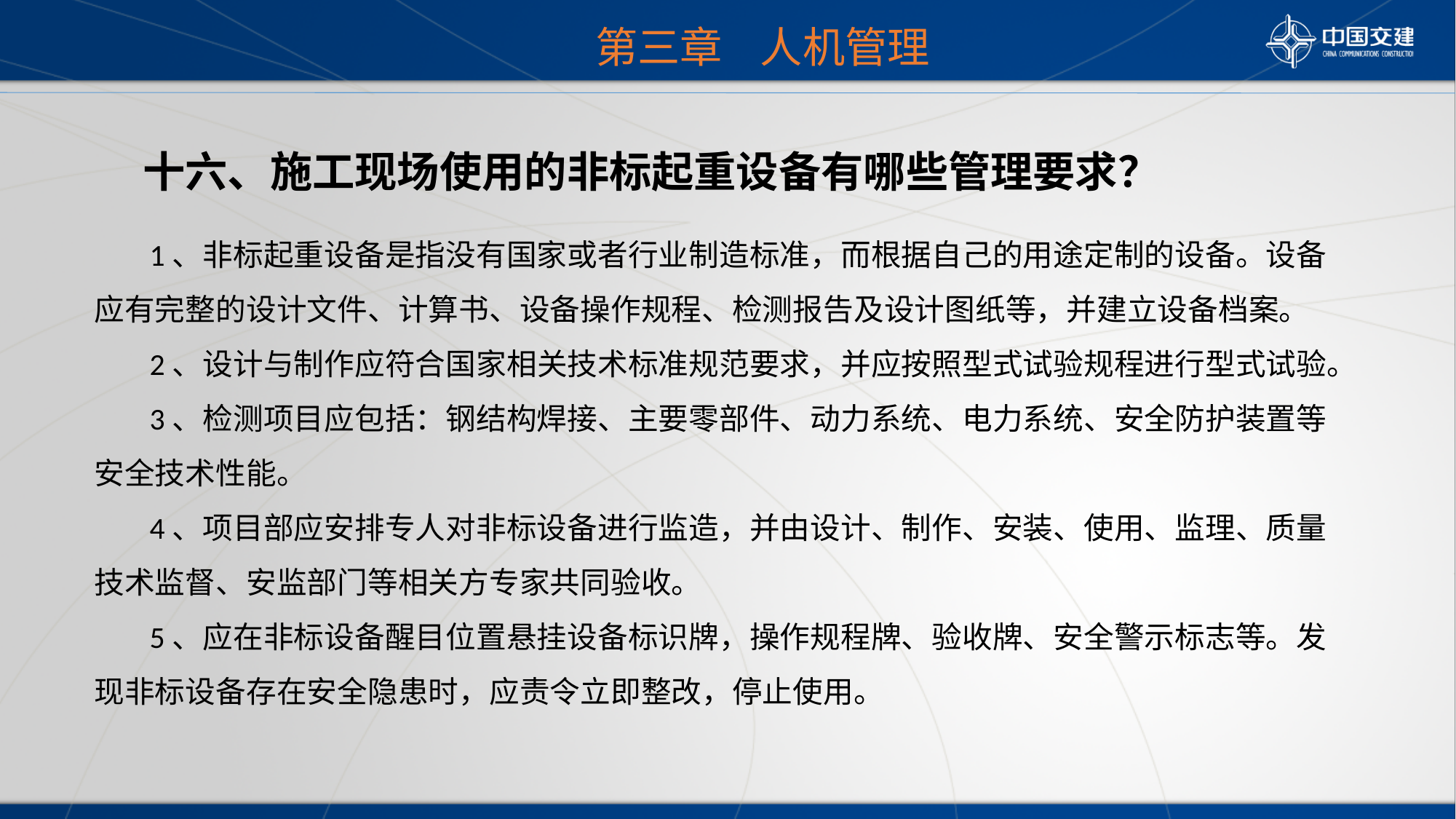

第三章    人机管理
    十六、施工现场使用的非标起重设备有哪些管理要求？
        1、非标起重设备是指没有国家或者行业制造标准，而根据自己的用途定制的设备。设备应有完整的设计文件、计算书、设备操作规程、检测报告及设计图纸等，并建立设备档案。
        2、设计与制作应符合国家相关技术标准规范要求，并应按照型式试验规程进行型式试验。
        3、检测项目应包括：钢结构焊接、主要零部件、动力系统、电力系统、安全防护装置等安全技术性能。
        4、项目部应安排专人对非标设备进行监造，并由设计、制作、安装、使用、监理、质量技术监督、安监部门等相关方专家共同验收。
        5、应在非标设备醒目位置悬挂设备标识牌，操作规程牌、验收牌、安全警示标志等。发现非标设备存在安全隐患时，应责令立即整改，停止使用。